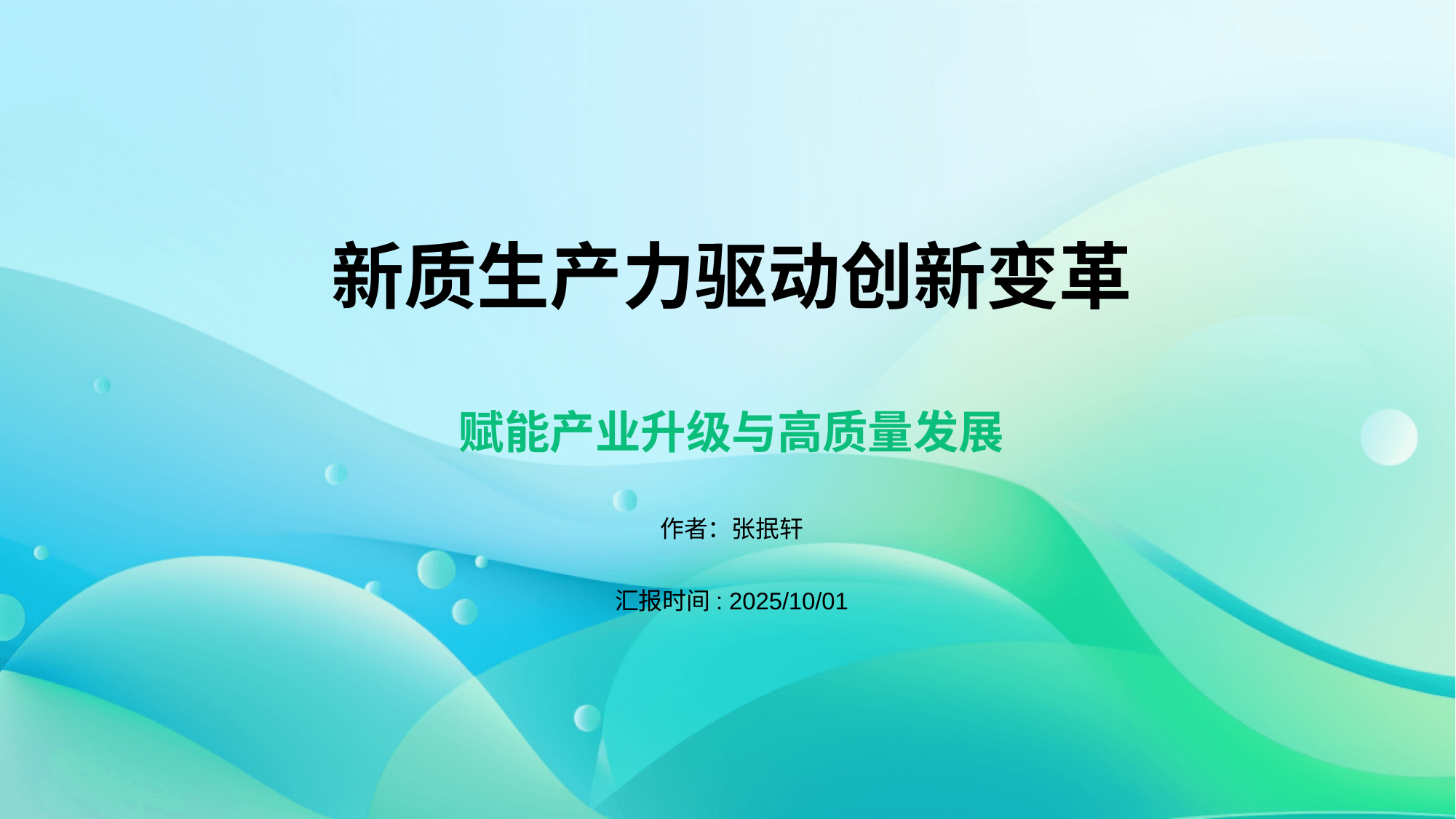

新质生产力驱动创新变革
赋能产业升级与高质量发展

作者：张抿轩

汇报时间: 2025/10/01